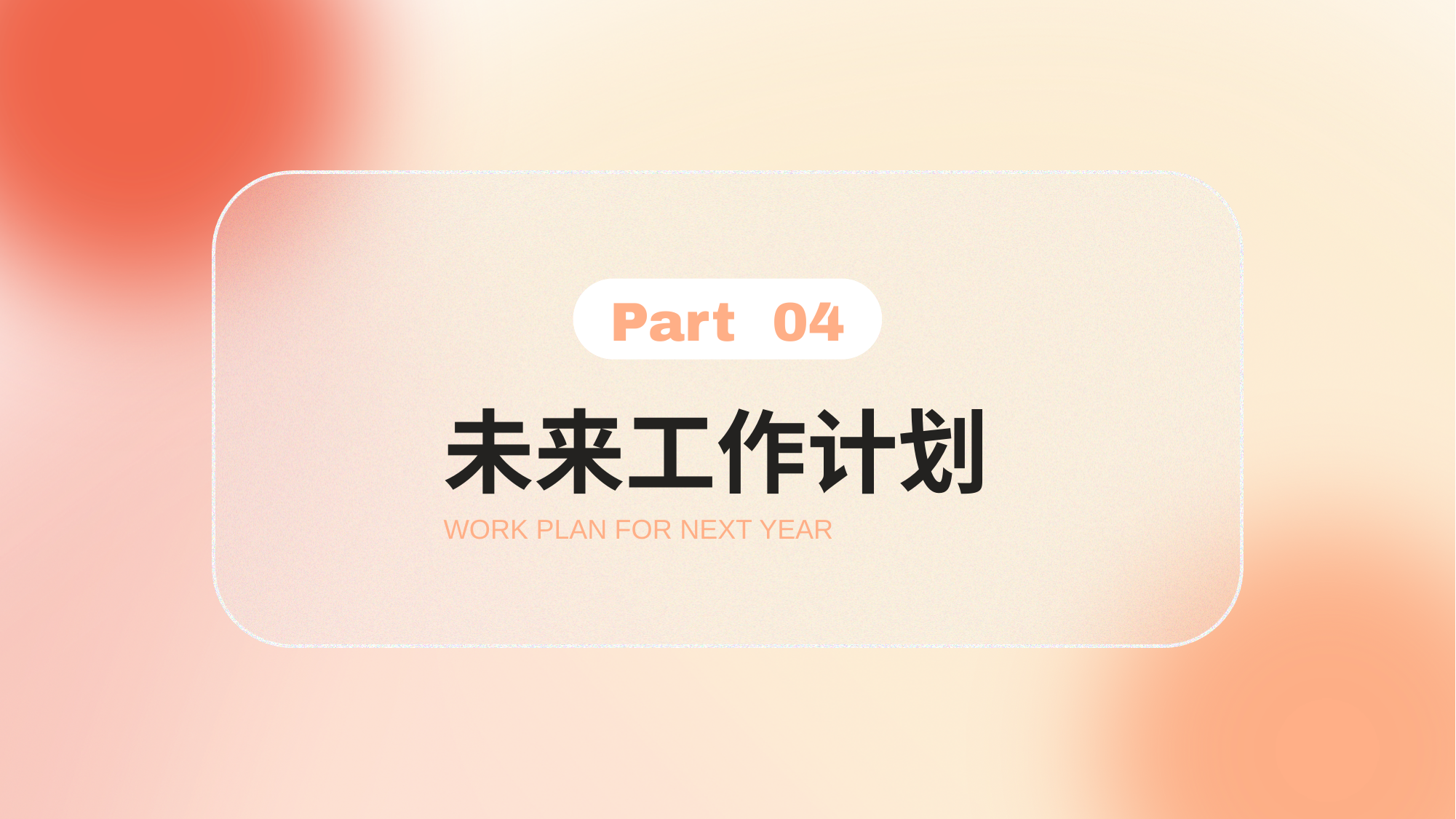

Part  04
未来工作计划
WORK PLAN FOR NEXT YEAR